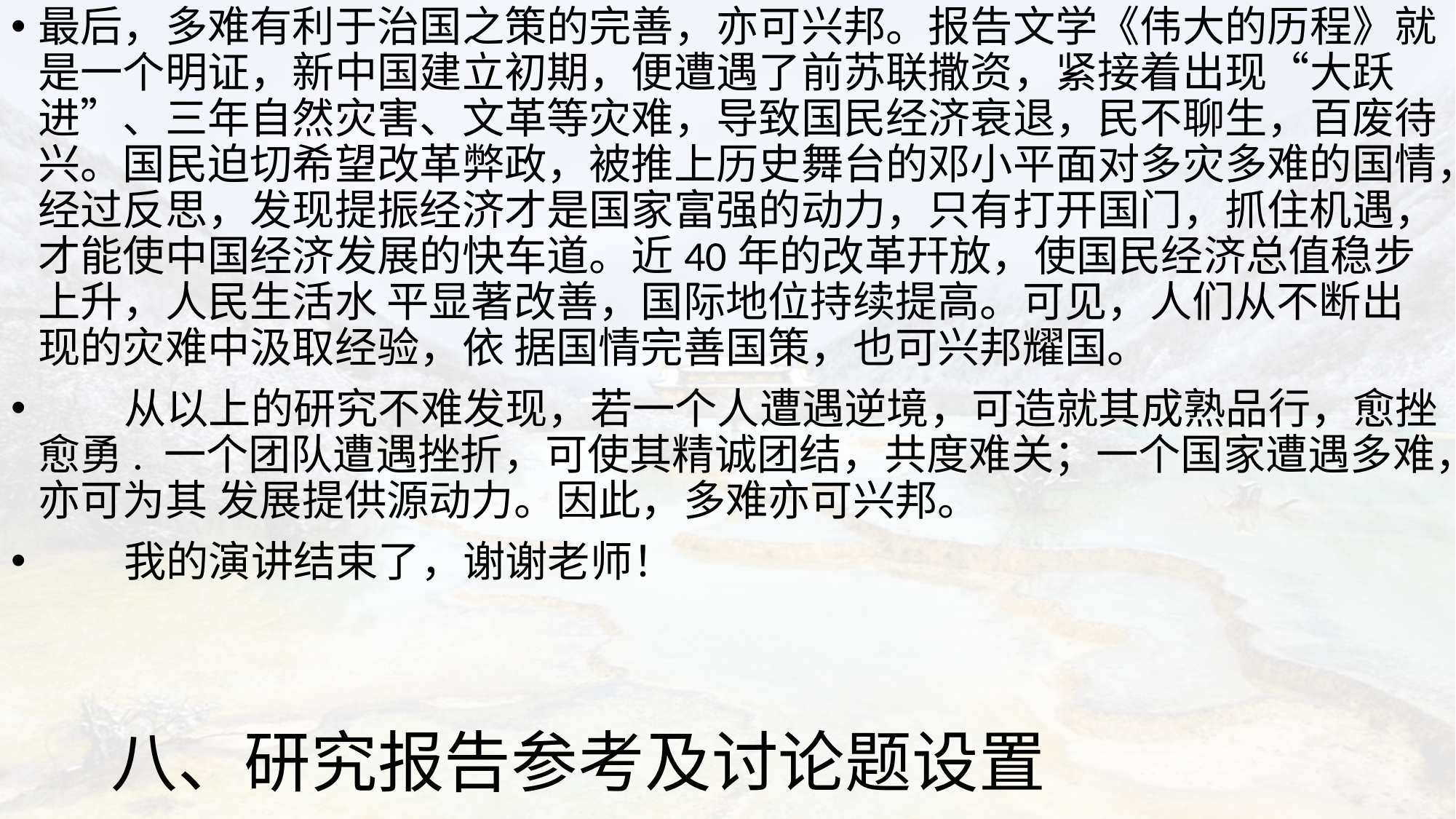

最后，多难有利于治国之策的完善，亦可兴邦。报告文学《伟大的历程》就 是一个明证，新中国建立初期，便遭遇了前苏联撒资，紧接着出现“大跃进”、三年自然灾害、文革等灾难，导致国民经济衰退，民不聊生，百废待兴。国民迫切希望改革弊政，被推上历史舞台的邓小平面对多灾多难的国情，经过反思，发现提振经济才是国家富强的动力，只有打开国门，抓住机遇，才能使中国经济发展的快车道。近40年的改革幵放，使国民经济总值稳步上升，人民生活水 平显著改善，国际地位持续提高。可见，人们从不断出现的灾难中汲取经验，依 据国情完善国策，也可兴邦耀国。
        从以上的研究不难发现，若一个人遭遇逆境，可造就其成熟品行，愈挫愈勇. 一个团队遭遇挫折，可使其精诚团结，共度难关；一个国家遭遇多难，亦可为其 发展提供源动力。因此，多难亦可兴邦。
        我的演讲结束了，谢谢老师！
# 八、研究报告参考及讨论题设置